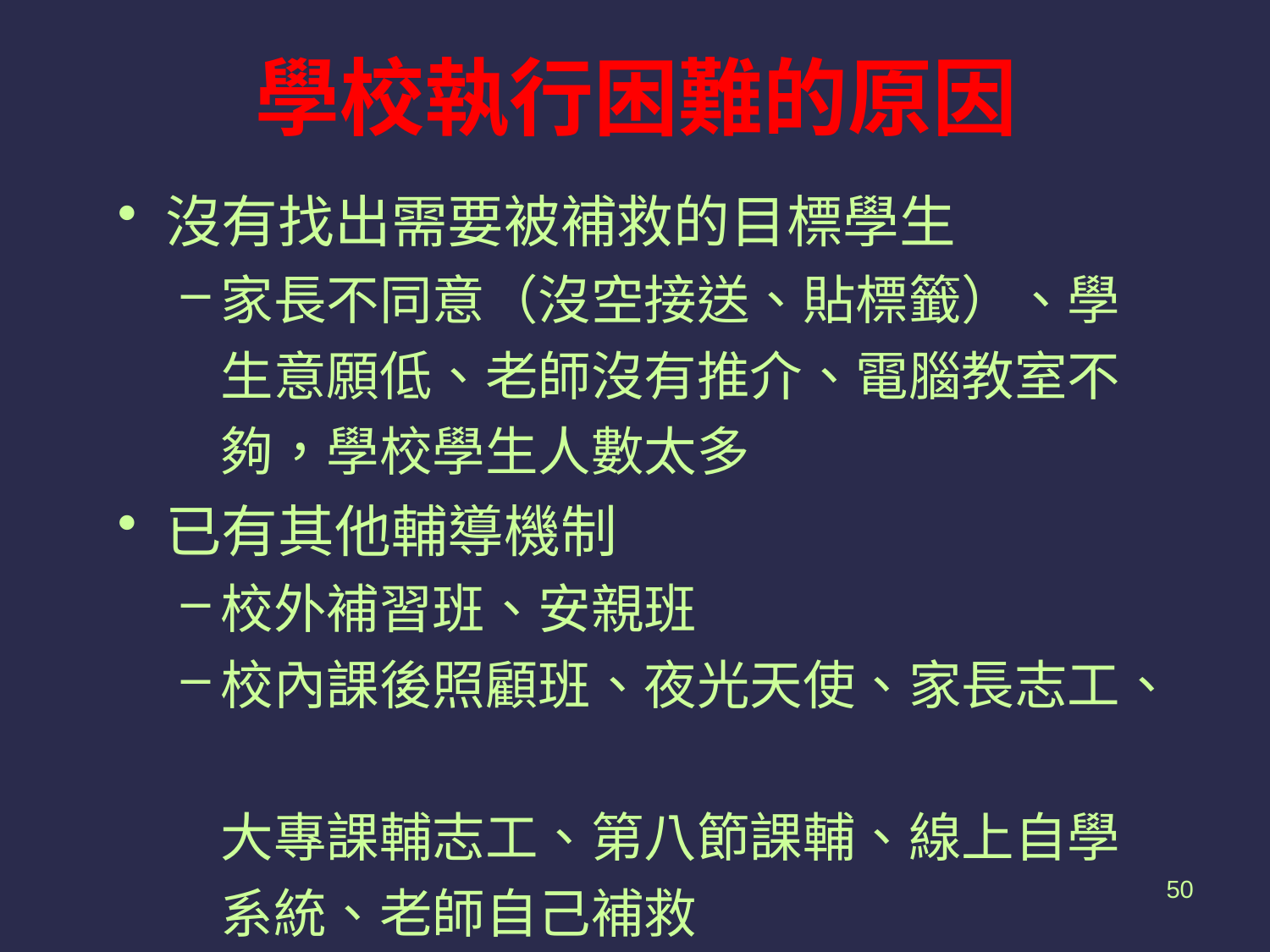

# 學校執行困難的原因
沒有找出需要被補救的目標學生
家長不同意（沒空接送、貼標籤）、學生意願低、老師沒有推介、電腦教室不夠，學校學生人數太多
已有其他輔導機制
校外補習班、安親班
校內課後照顧班、夜光天使、家長志工、
大專課輔志工、第八節課輔、線上自學系統、老師自己補救
50